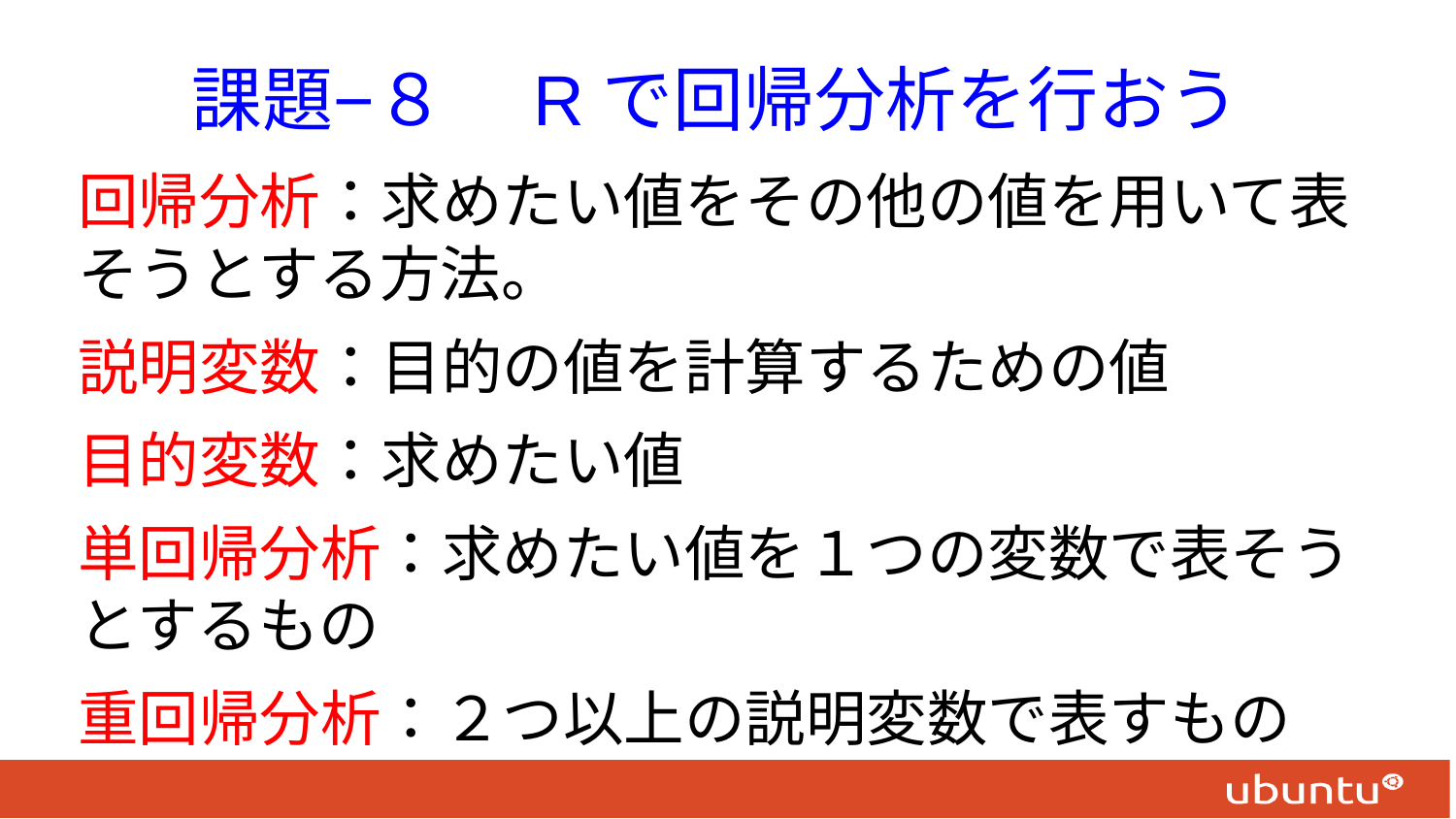

# 課題−８　Rで回帰分析を行おう
回帰分析：求めたい値をその他の値を用いて表そうとする方法。
説明変数：目的の値を計算するための値
目的変数：求めたい値
単回帰分析：求めたい値を１つの変数で表そうとするもの
重回帰分析：２つ以上の説明変数で表すもの